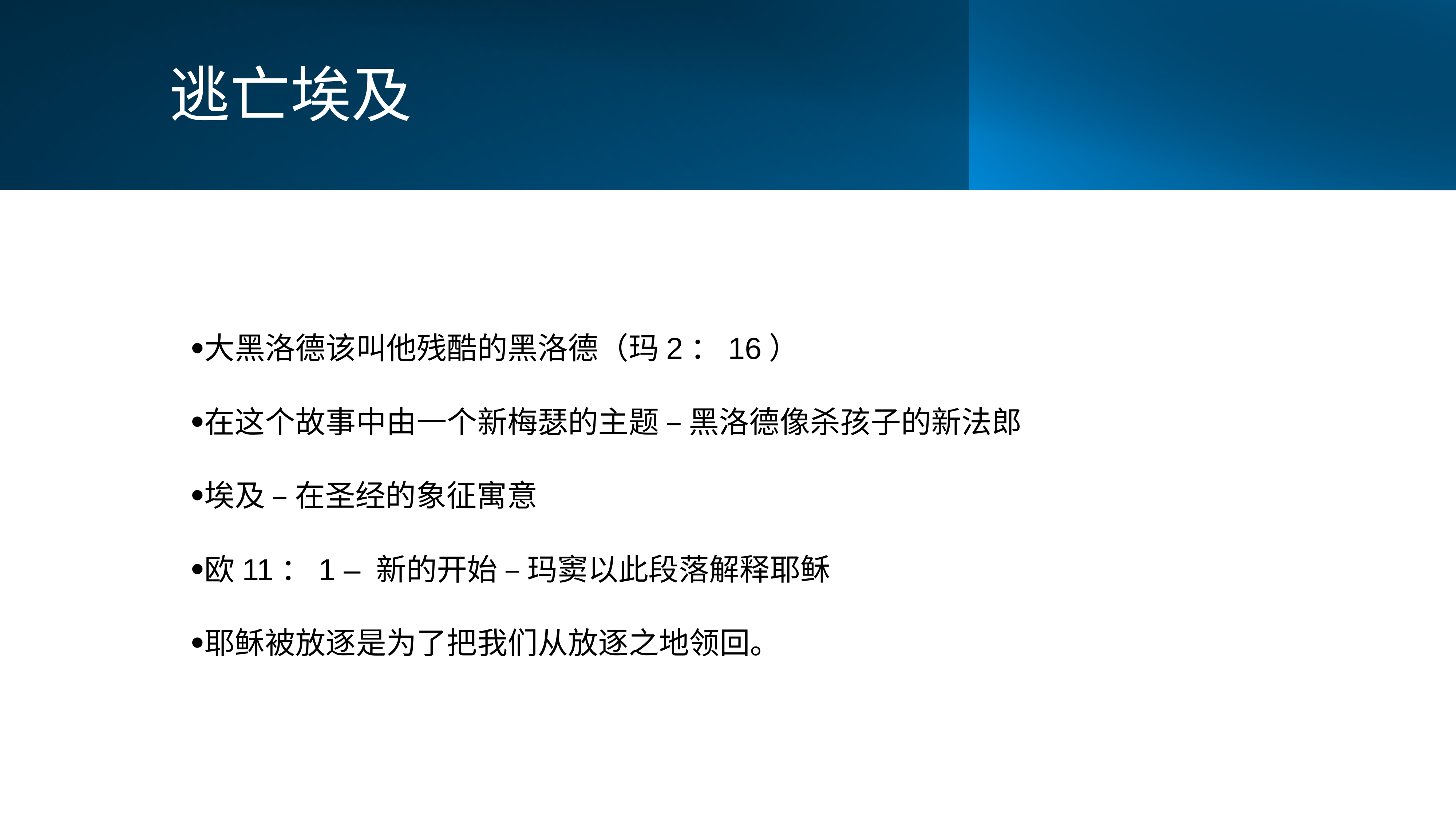

# 逃亡埃及
大黑洛德该叫他残酷的黑洛德（玛2：16）
在这个故事中由一个新梅瑟的主题 – 黑洛德像杀孩子的新法郎
埃及 – 在圣经的象征寓意
欧11：1 – 新的开始 – 玛窦以此段落解释耶稣
耶稣被放逐是为了把我们从放逐之地领回。